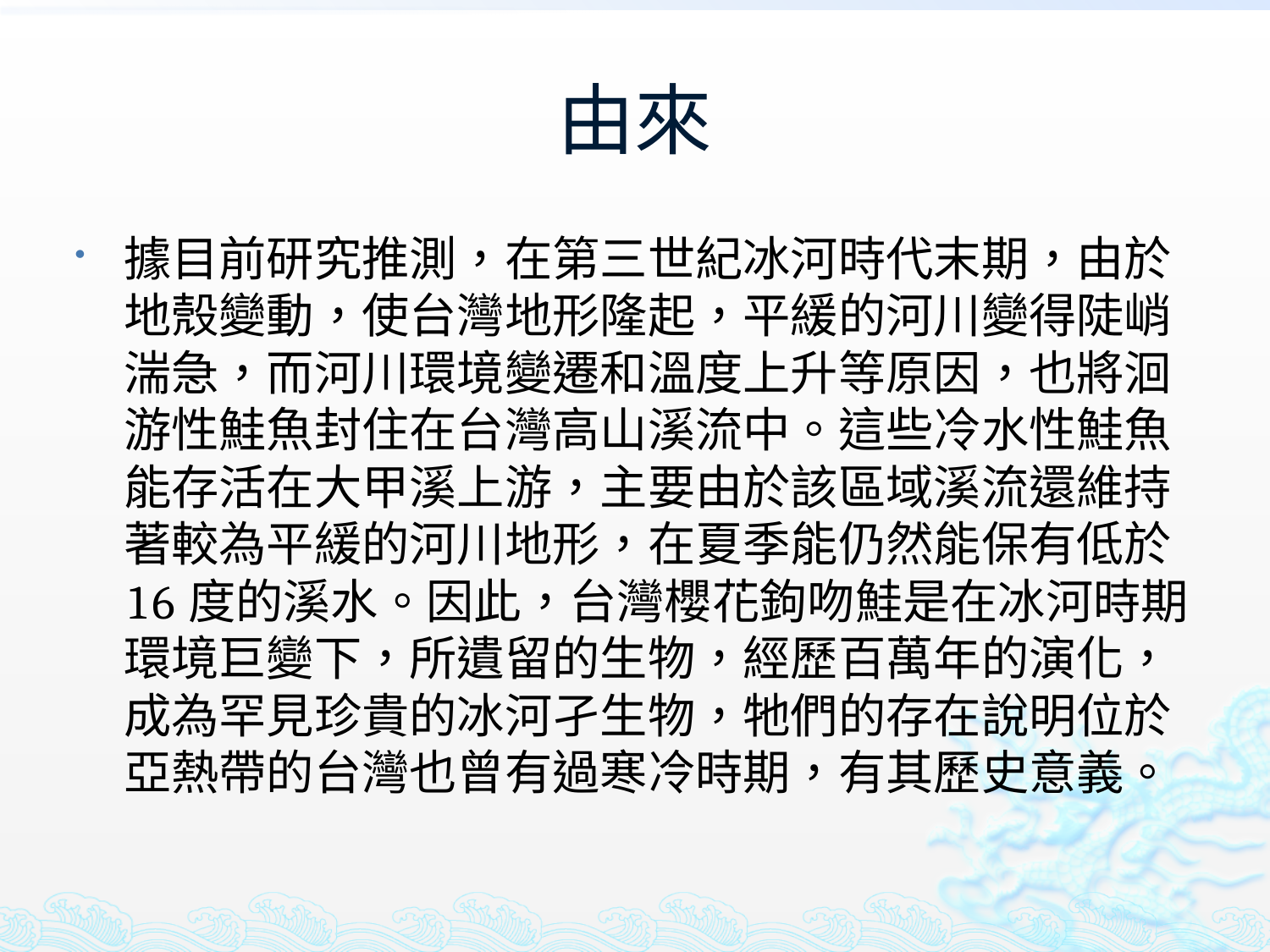

# 由來
據目前研究推測，在第三世紀冰河時代末期，由於地殼變動，使台灣地形隆起，平緩的河川變得陡峭湍急，而河川環境變遷和溫度上升等原因，也將洄游性鮭魚封住在台灣高山溪流中。這些冷水性鮭魚能存活在大甲溪上游，主要由於該區域溪流還維持著較為平緩的河川地形，在夏季能仍然能保有低於16度的溪水。因此，台灣櫻花鉤吻鮭是在冰河時期環境巨變下，所遺留的生物，經歷百萬年的演化，成為罕見珍貴的冰河孑生物，牠們的存在說明位於亞熱帶的台灣也曾有過寒冷時期，有其歷史意義。